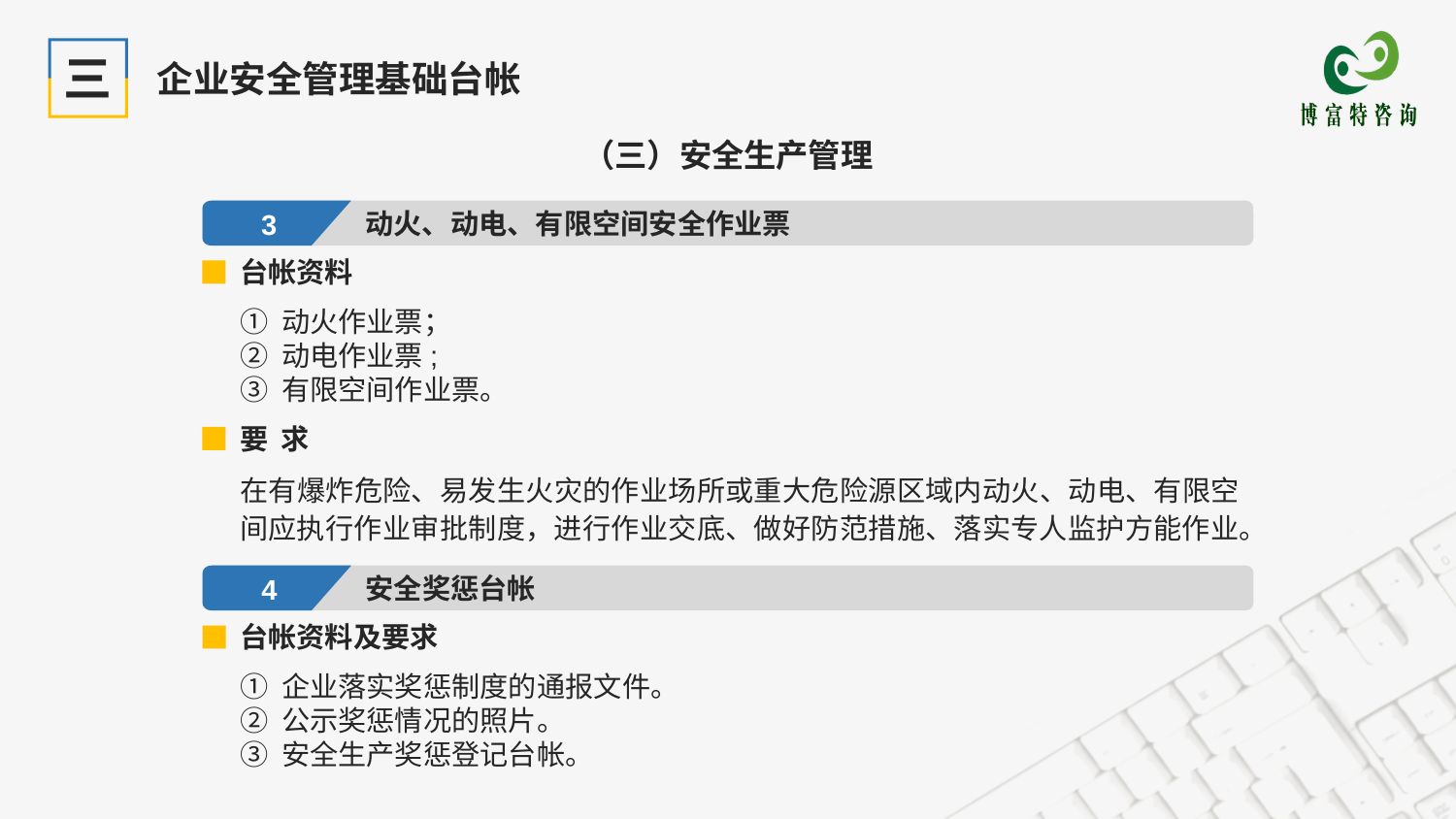

三
企业安全管理基础台帐
（三）安全生产管理
动火、动电、有限空间安全作业票
3

台帐资料
① 动火作业票；
② 动电作业票;
③ 有限空间作业票。
要  求

在有爆炸危险、易发生火灾的作业场所或重大危险源区域内动火、动电、有限空间应执行作业审批制度，进行作业交底、做好防范措施、落实专人监护方能作业。
安全奖惩台帐
4

台帐资料及要求
① 企业落实奖惩制度的通报文件。
② 公示奖惩情况的照片。
③ 安全生产奖惩登记台帐。